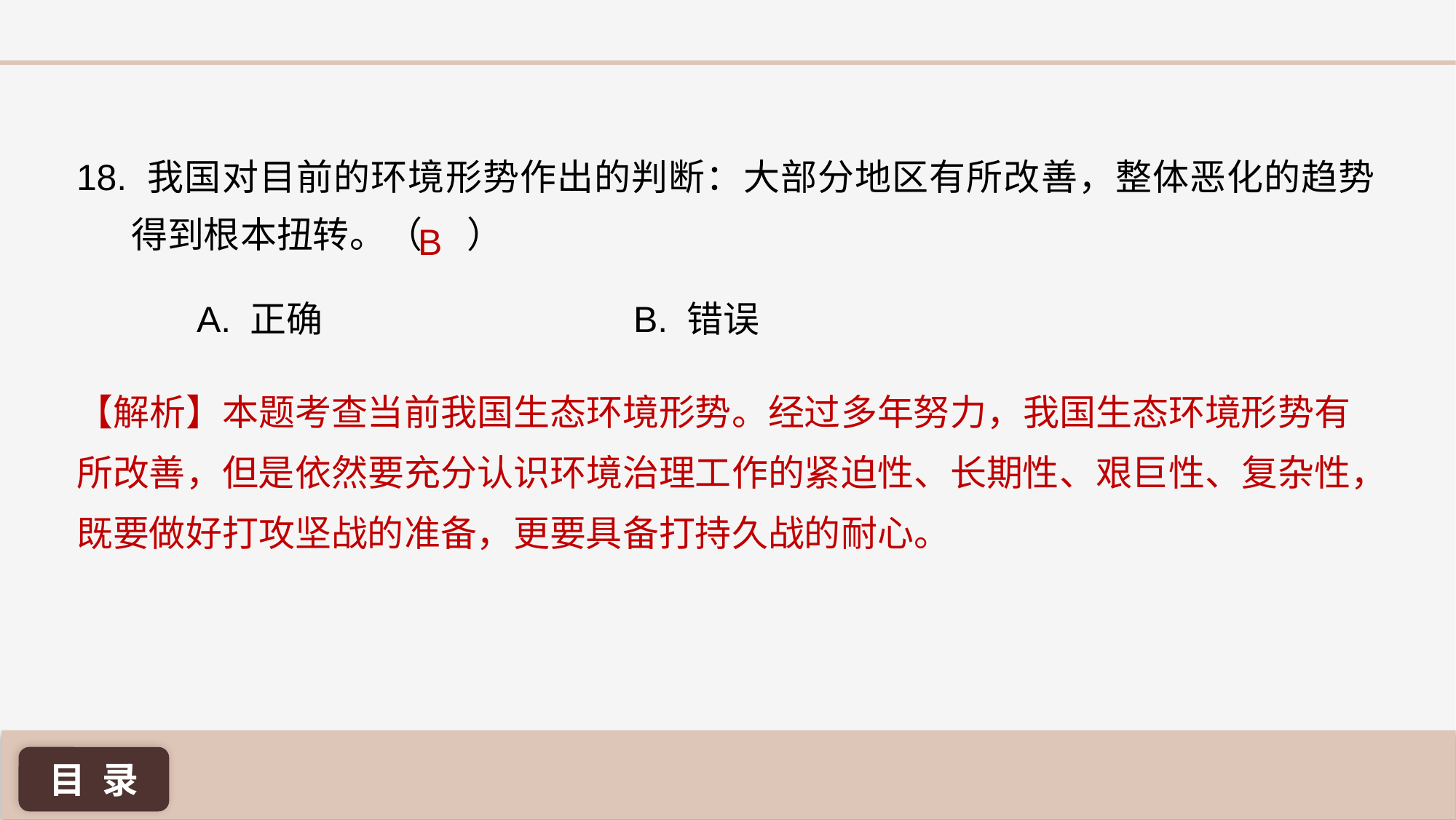

18. 我国对目前的环境形势作出的判断：大部分地区有所改善，整体恶化的趋势得到根本扭转。（	 ）
B
A. 正确 			B. 错误
【解析】本题考查当前我国生态环境形势。经过多年努力，我国生态环境形势有所改善，但是依然要充分认识环境治理工作的紧迫性、长期性、艰巨性、复杂性，既要做好打攻坚战的准备，更要具备打持久战的耐心。